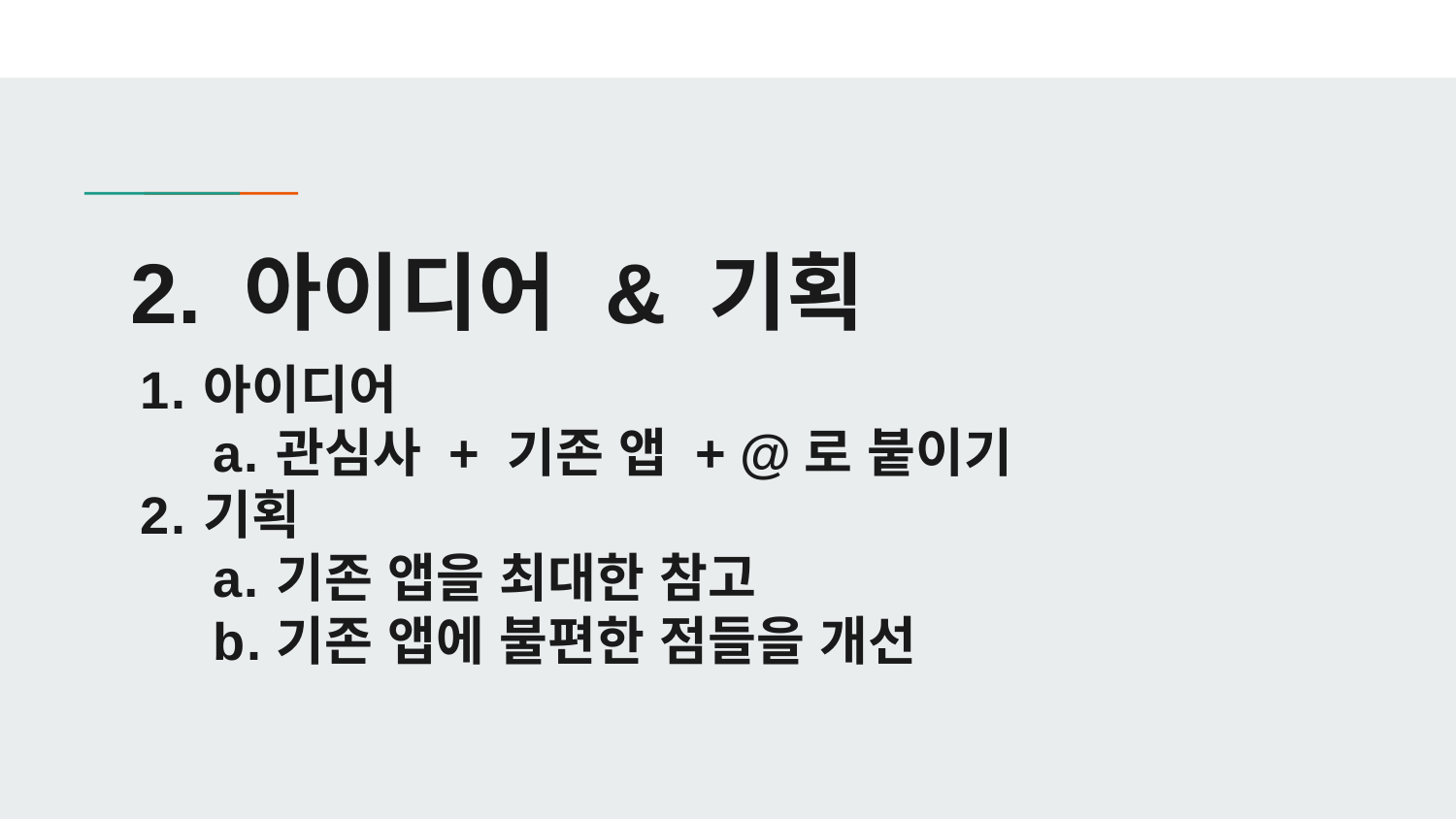

# 2. 아이디어 & 기획

아이디어
관심사 + 기존 앱 + @로 붙이기
기획
기존 앱을 최대한 참고
기존 앱에 불편한 점들을 개선